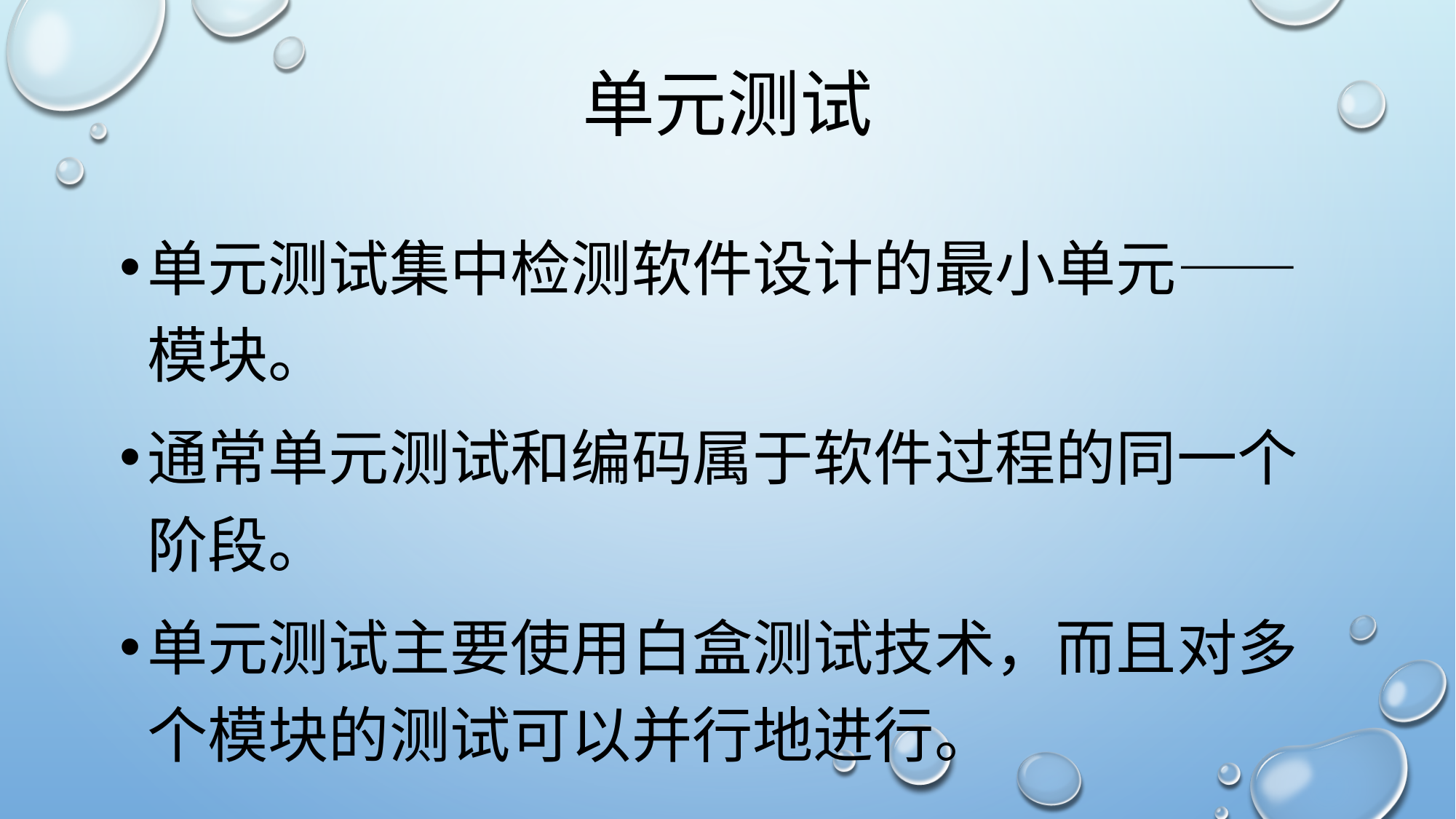

# 单元测试
单元测试集中检测软件设计的最小单元——模块。
通常单元测试和编码属于软件过程的同一个阶段。
单元测试主要使用白盒测试技术，而且对多个模块的测试可以并行地进行。